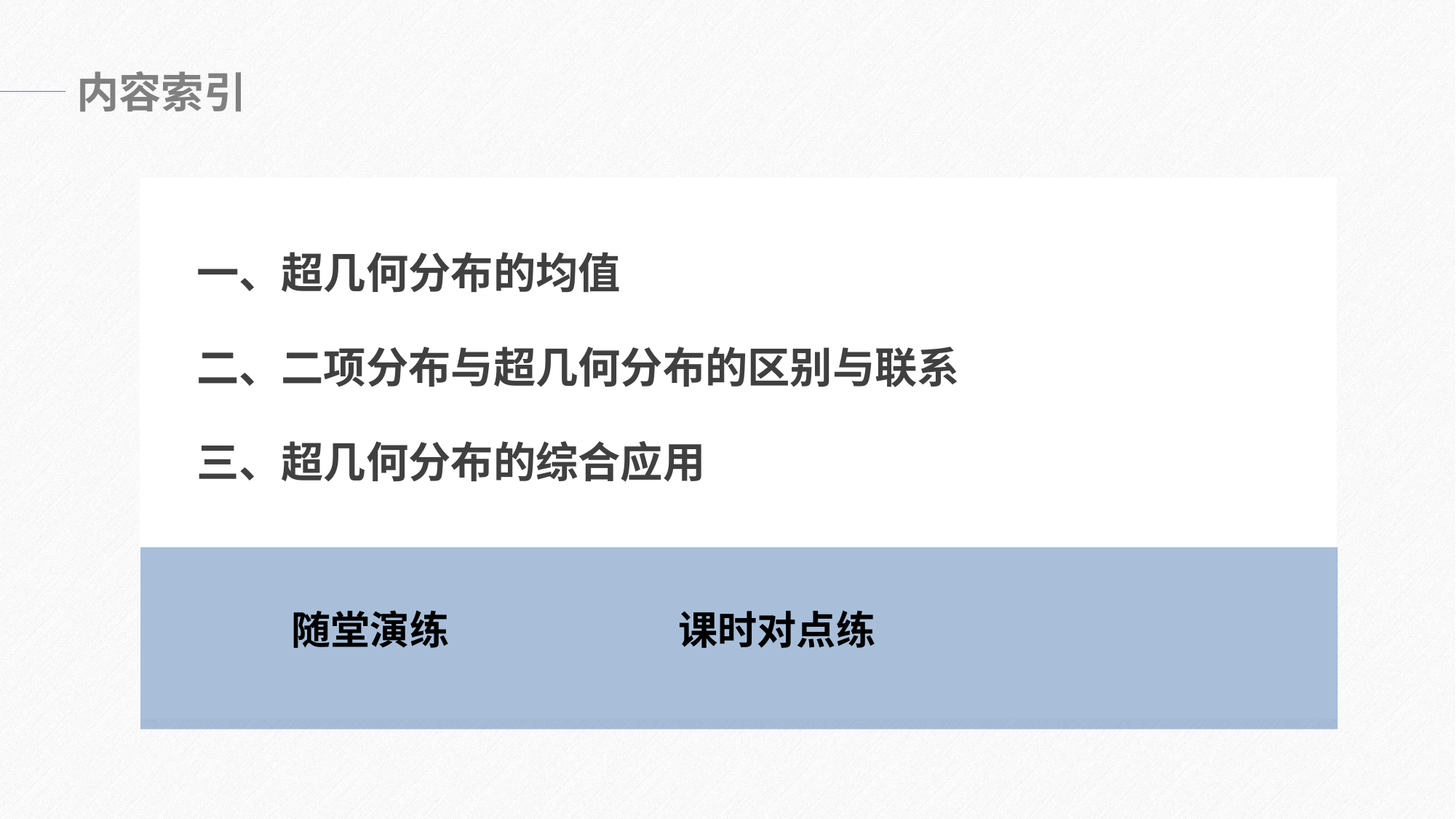

内容索引

一、超几何分布的均值
二、二项分布与超几何分布的区别与联系
三、超几何分布的综合应用

随堂演练
课时对点练